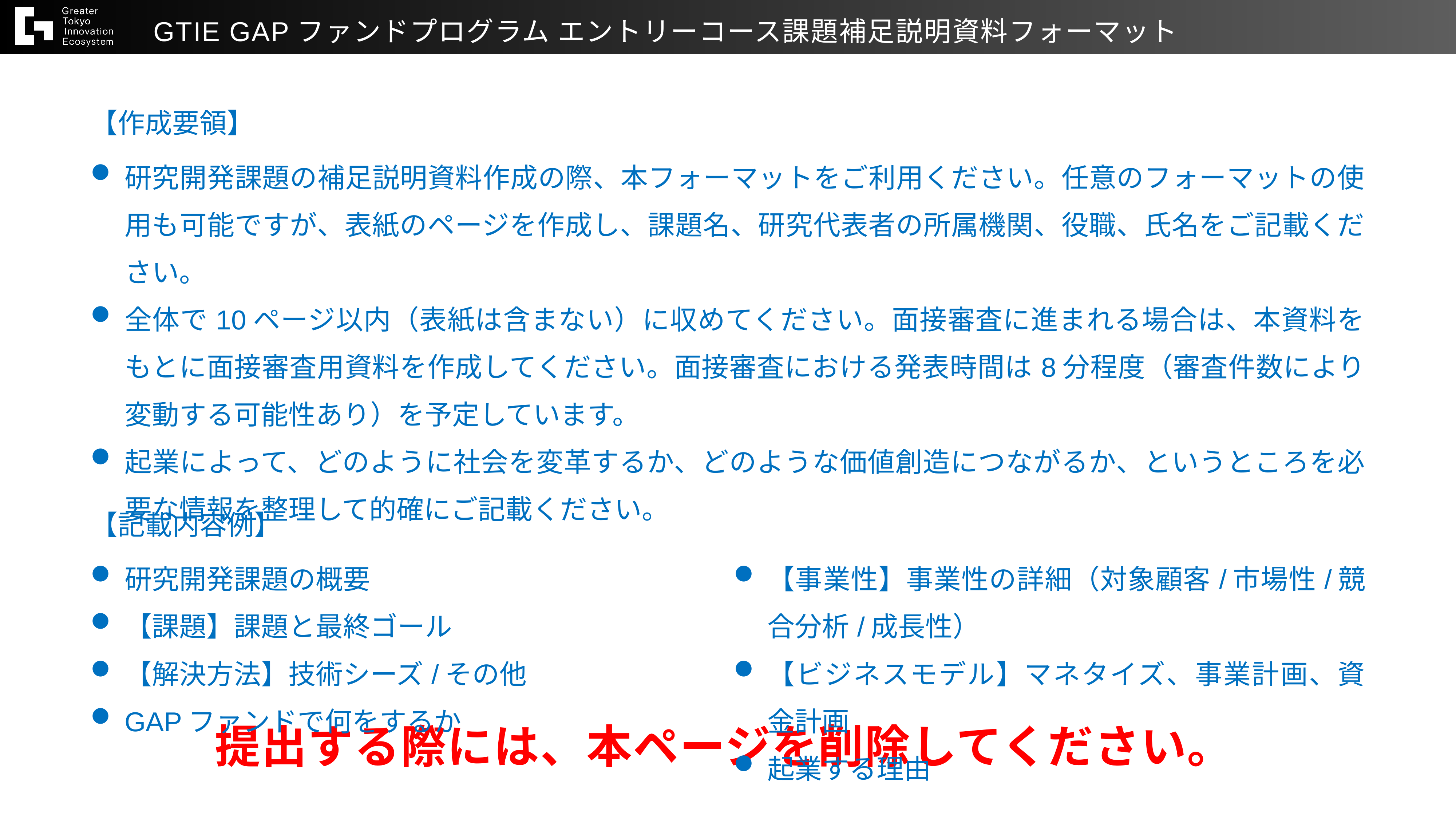

GTIE GAPファンドプログラム エントリーコース課題補足説明資料フォーマット
| 【作成要領】 |  |
| --- | --- |
| 研究開発課題の補足説明資料作成の際、本フォーマットをご利用ください。任意のフォーマットの使用も可能ですが、表紙のページを作成し、課題名、研究代表者の所属機関、役職、氏名をご記載ください。 全体で10ページ以内（表紙は含まない）に収めてください。面接審査に進まれる場合は、本資料をもとに面接審査用資料を作成してください。面接審査における発表時間は8分程度（審査件数により変動する可能性あり）を予定しています。 起業によって、どのように社会を変革するか、どのような価値創造につながるか、というところを必要な情報を整理して的確にご記載ください。 |  |
|  |  |
| 【記載内容例】 |  |
| 研究開発課題の概要 【課題】課題と最終ゴール 【解決方法】技術シーズ/その他 GAPファンドで何をするか | 【事業性】事業性の詳細（対象顧客/市場性/競合分析/成長性） 【ビジネスモデル】マネタイズ、事業計画、資金計画 起業する理由 |
Greater Tokyo Innovation Ecosystem
外部機関向け説明資料
提出する際には、本ページを削除してください。